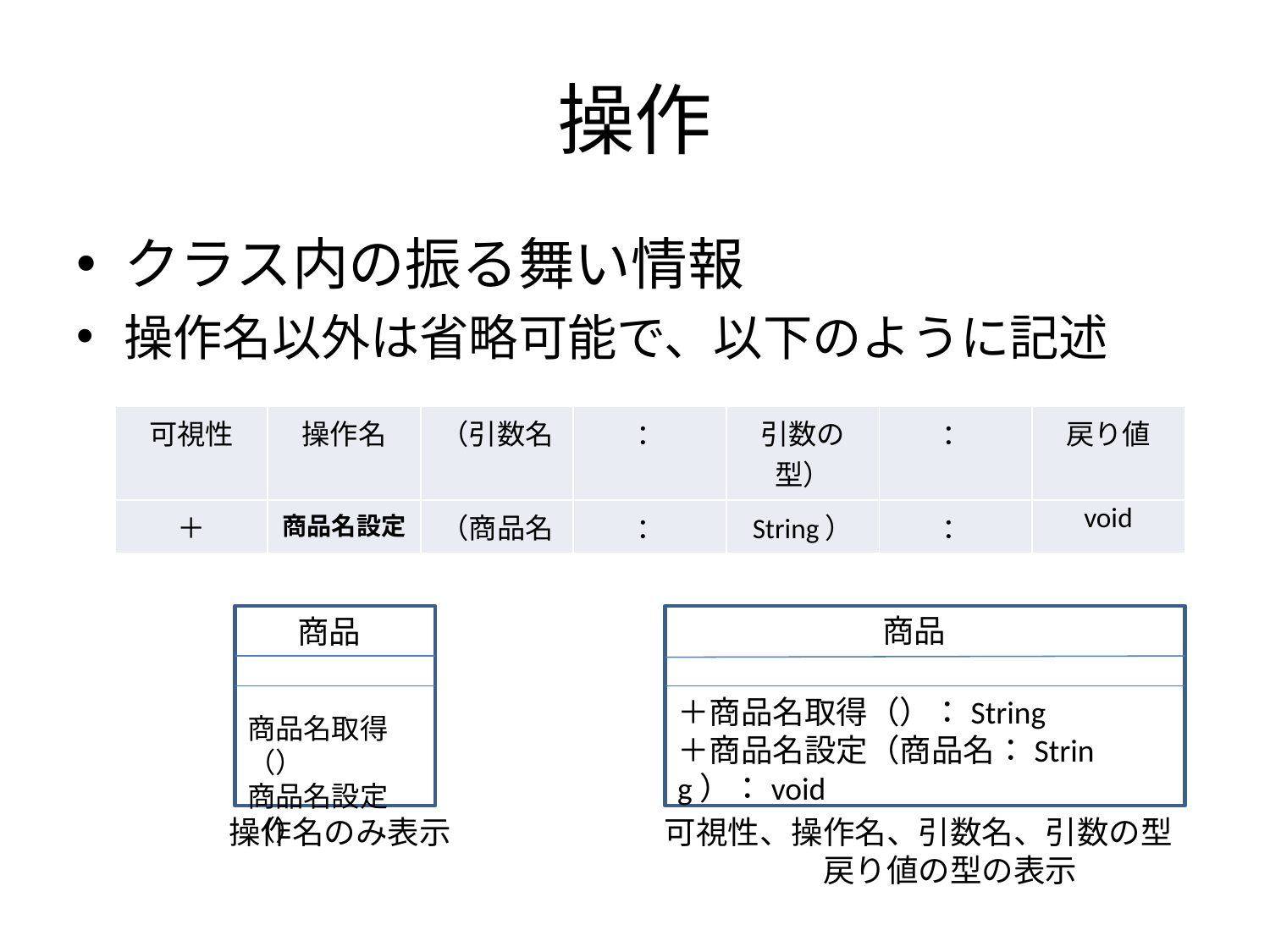

# 操作
クラス内の振る舞い情報
操作名以外は省略可能で、以下のように記述

| 可視性 | 操作名 | （引数名 | ： | 引数の型） | ： | 戻り値 |
| --- | --- | --- | --- | --- | --- | --- |
| ＋ | 商品名設定 | （商品名 | ： | String） | ： | void |
商品

商品

＋商品名取得（）：String
＋商品名設定（商品名：String）：void

商品名取得（）
商品名設定（）
操作名のみ表示
可視性、操作名、引数名、引数の型
　　　　　戻り値の型の表示